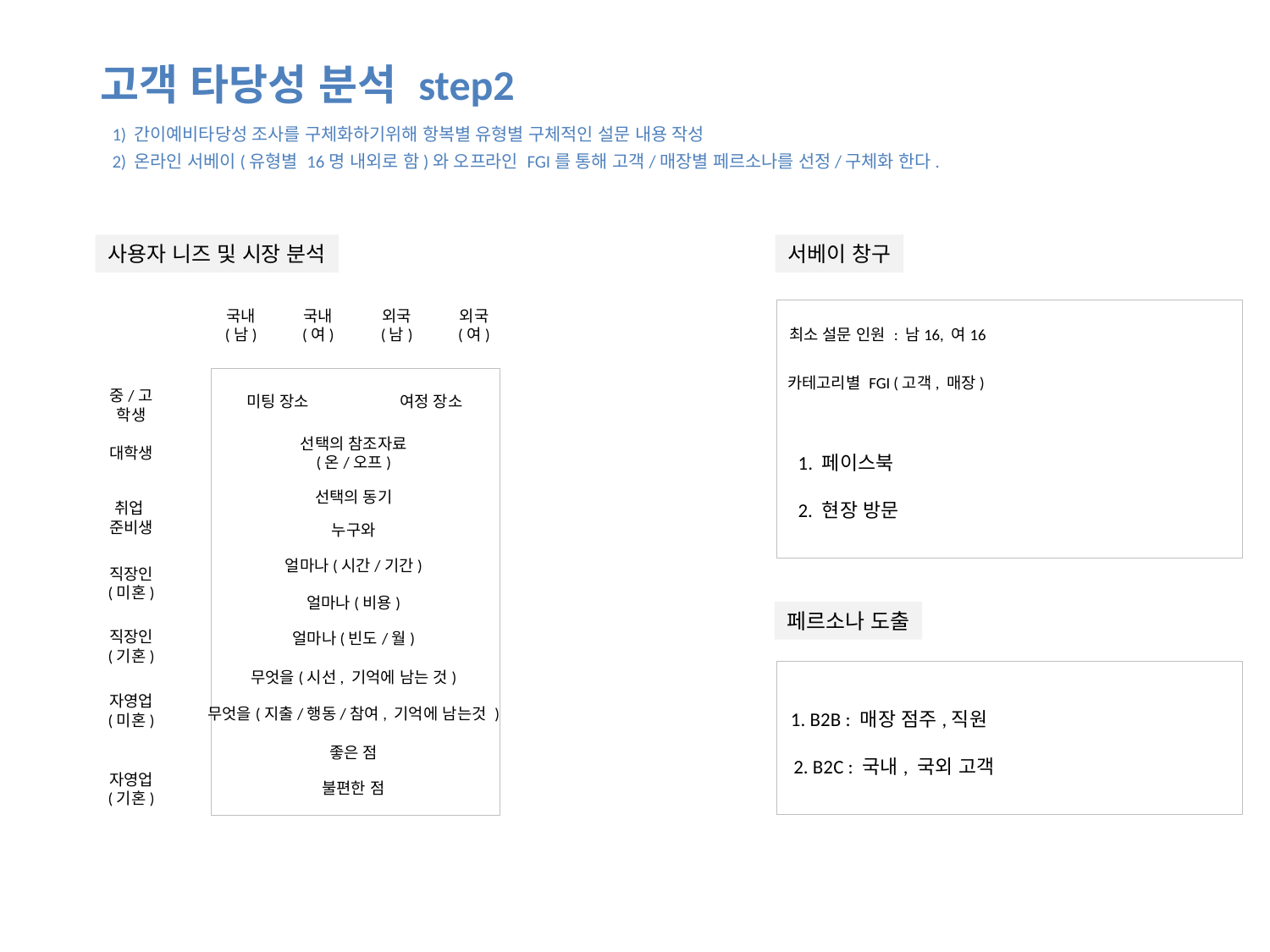

고객 타당성 분석 step2
1) 간이예비타당성 조사를 구체화하기위해 항복별 유형별 구체적인 설문 내용 작성
2) 온라인 서베이(유형별 16명 내외로 함)와 오프라인 FGI를 통해 고객/매장별 페르소나를 선정/구체화 한다.
사용자 니즈 및 시장 분석
서베이 창구
국내
(남)
국내
(여)
외국
(남)
외국
(여)

최소 설문 인원 : 남16, 여16
카테고리별 FGI (고객, 매장)

중/고
학생
미팅 장소
여정 장소
선택의 참조자료
(온/오프)
대학생
1. 페이스북
선택의 동기
취업
준비생
2. 현장 방문
누구와
얼마나(시간/기간)
직장인
(미혼)
얼마나(비용)
페르소나 도출
직장인
(기혼)
얼마나(빈도/월)
무엇을(시선, 기억에 남는 것)

자영업
(미혼)
무엇을(지출/행동/참여, 기억에 남는것 )
1. B2B : 매장 점주,직원
좋은 점
2. B2C : 국내, 국외 고객
자영업
(기혼)
불편한 점